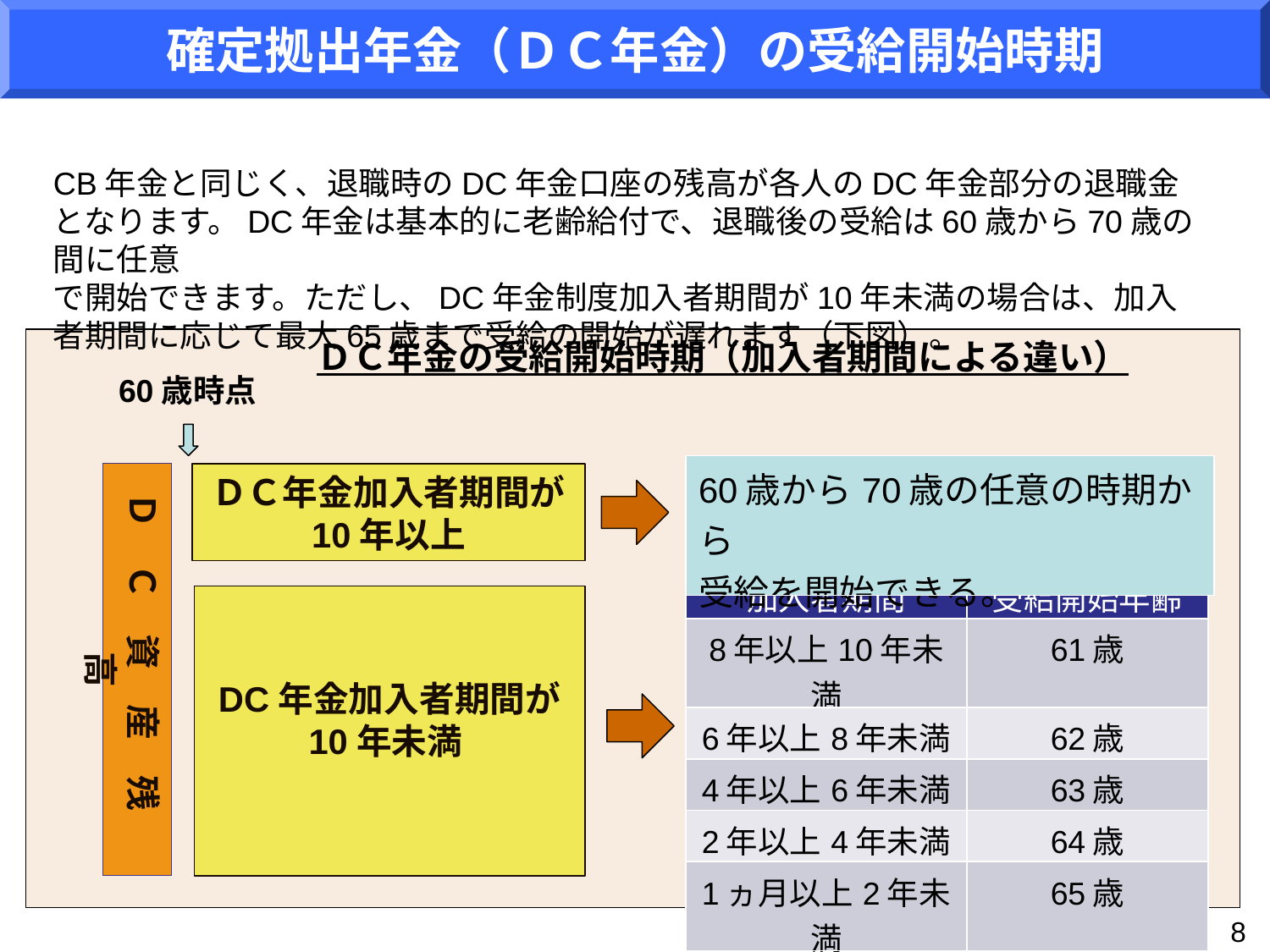

確定拠出年金（ＤＣ年金）の受給開始時期
CB年金と同じく、退職時のDC年金口座の残高が各人のDC年金部分の退職金となります。DC年金は基本的に老齢給付で、退職後の受給は60歳から70歳の間に任意
で開始できます。ただし、DC年金制度加入者期間が10年未満の場合は、加入者期間に応じて最大65歳まで受給の開始が遅れます（下図）。

ＤＣ年金の受給開始時期（加入者期間による違い）
60歳時点

| 60歳から70歳の任意の時期から 受給を開始できる。 |
| --- |
Ｄ　Ｃ　資　産　残　高
ＤＣ年金加入者期間が
10年以上

| 加入者期間 | 受給開始年齢 |
| --- | --- |
| 8年以上10年未満 | 61歳 |
| 6年以上8年未満 | 62歳 |
| 4年以上6年未満 | 63歳 |
| 2年以上4年未満 | 64歳 |
| 1ヵ月以上2年未満 | 65歳 |

DC年金加入者期間が
10年未満

8